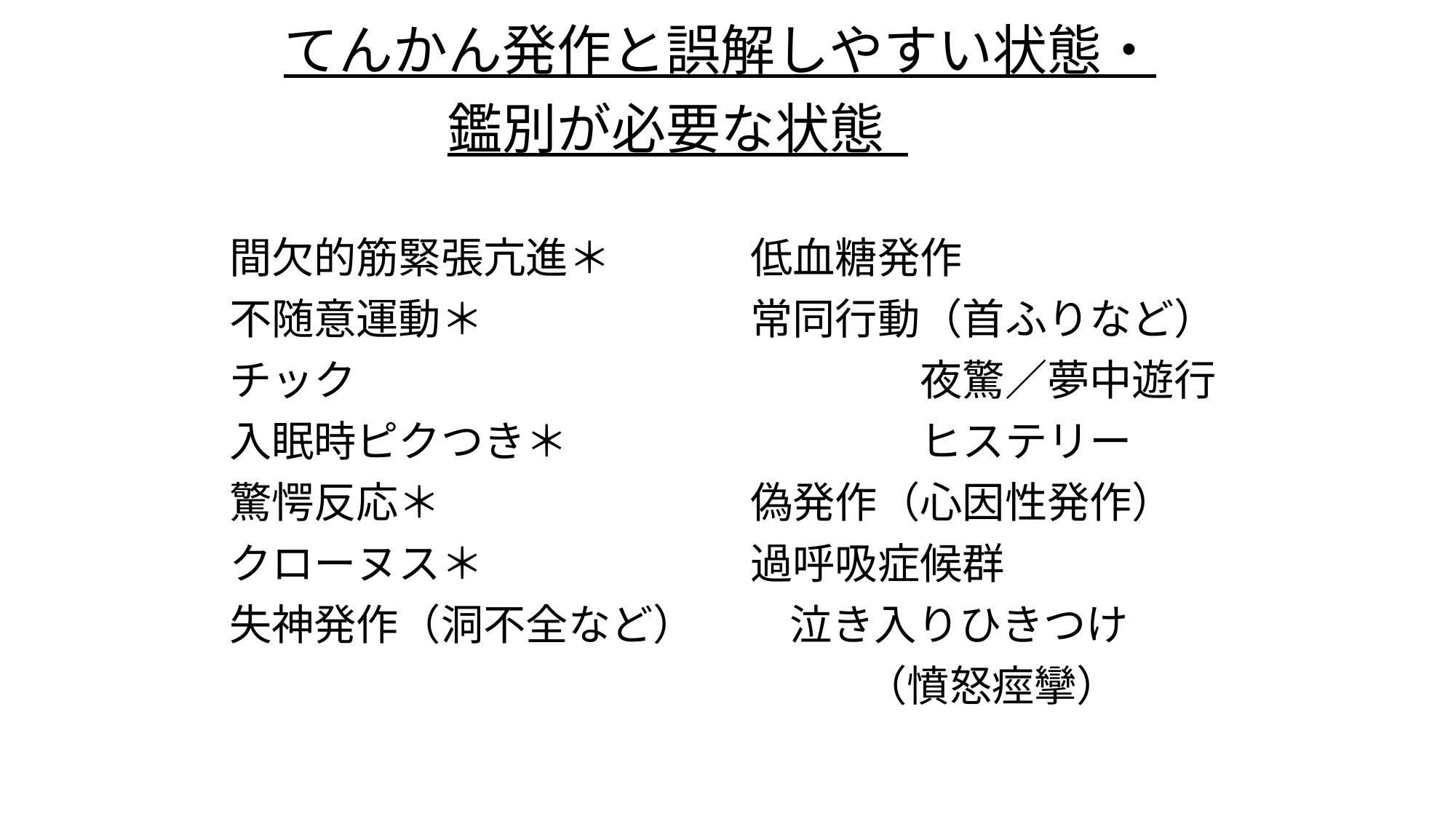

# てんかん発作と誤解しやすい状態・ 　　　　鑑別が必要な状態 間欠的筋緊張亢進＊	　　低血糖発作 不随意運動＊		　　常同行動（首ふりなど） チック			　　　　　　夜驚／夢中遊行 入眠時ピクつき＊	　　　　　　ヒステリー 驚愕反応＊			　　偽発作（心因性発作） クローヌス＊		　　過呼吸症候群 失神発作（洞不全など）　　 泣き入りひきつけ　　　　　　　　　　　　　　　　　（憤怒痙攣）